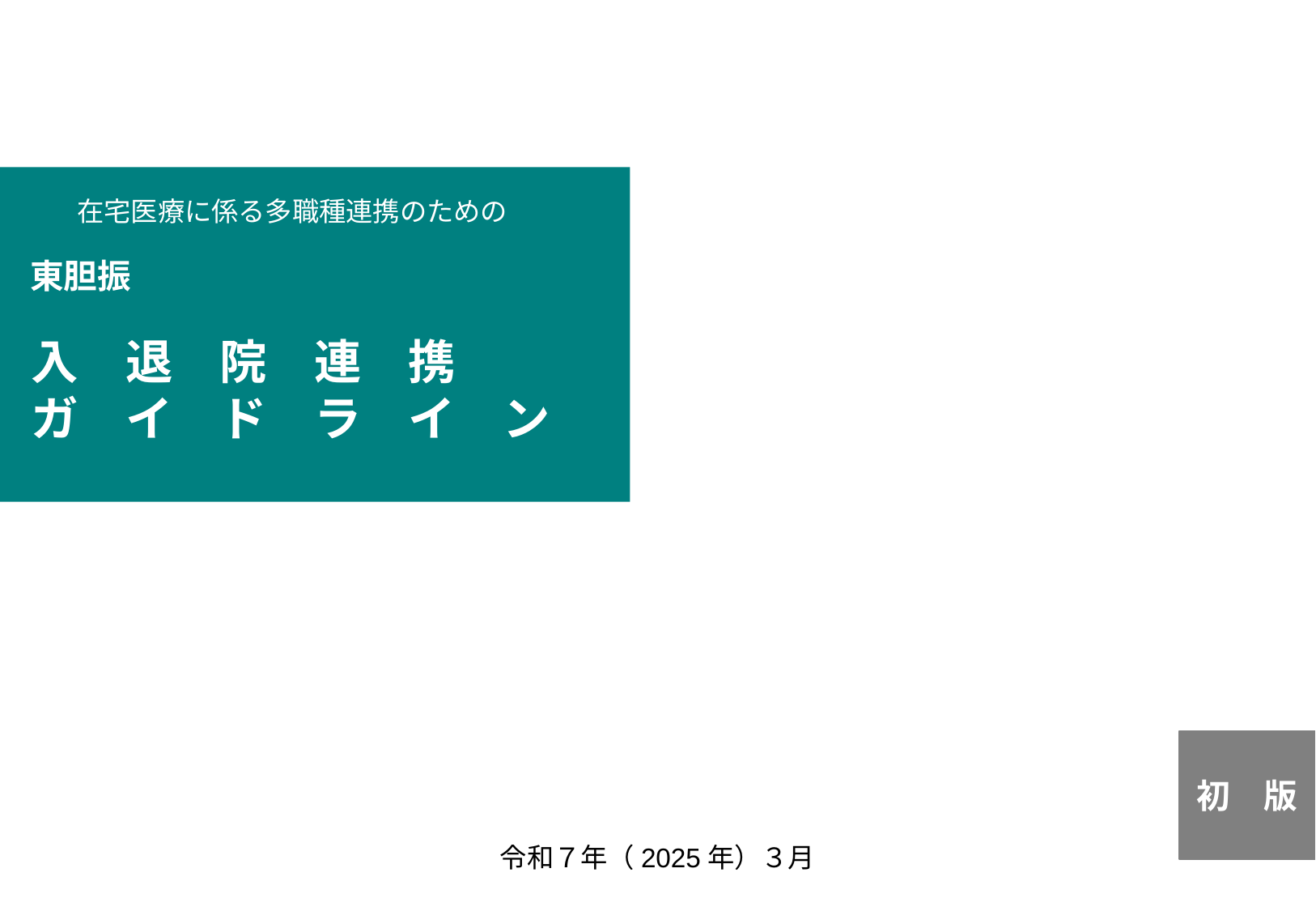

在宅医療に係る多職種連携のための
東胆振
入　退　院　連　携
ガ　イ　ド　ラ　イ　ン

初　版
令和７年（2025年）３月